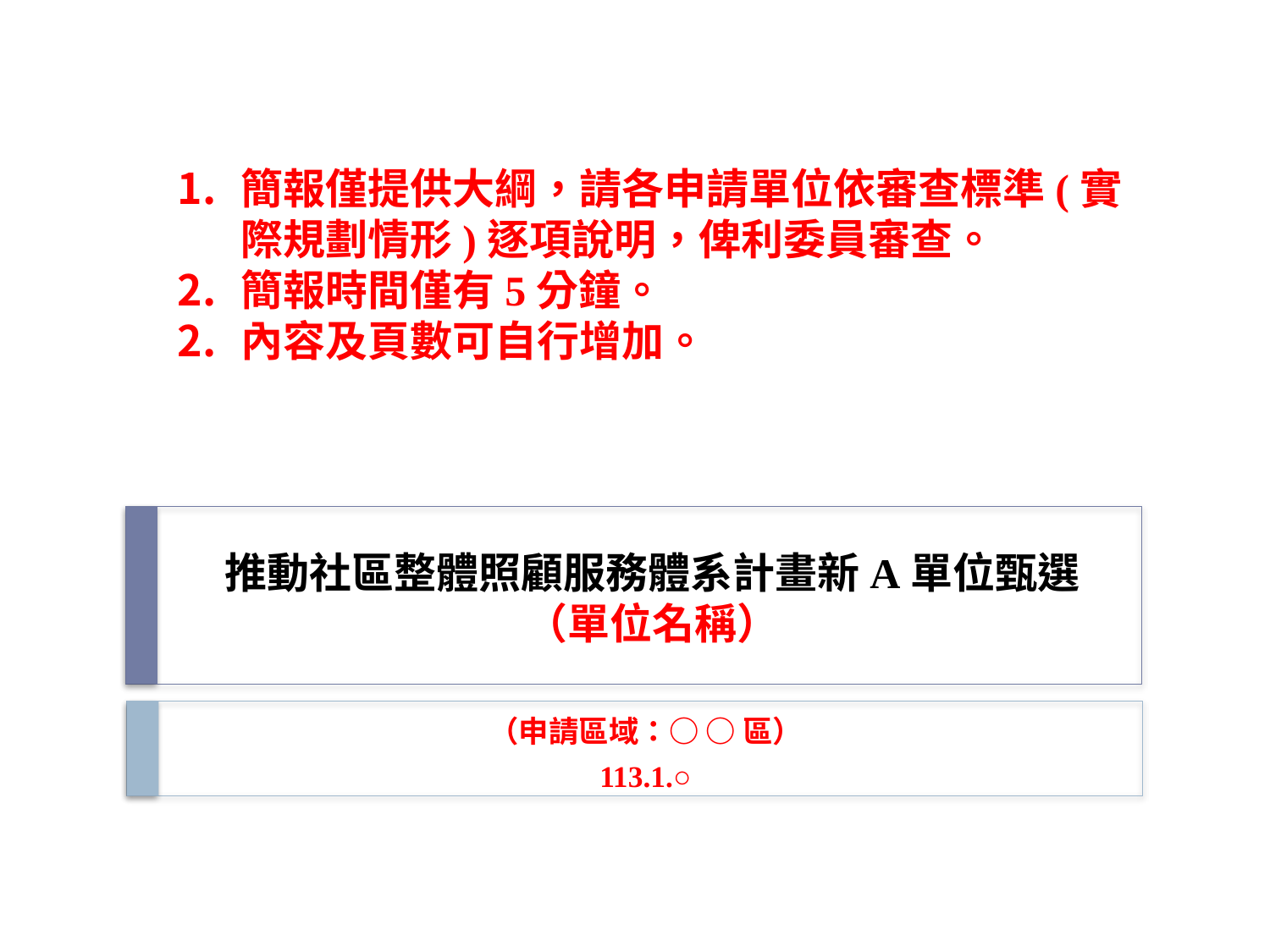

簡報僅提供大綱，請各申請單位依審查標準(實際規劃情形)逐項說明，俾利委員審查。
簡報時間僅有5分鐘。
內容及頁數可自行增加。
# 推動社區整體照顧服務體系計畫新A單位甄選 （單位名稱）
（申請區域：○ ○ 區）
113.1.○